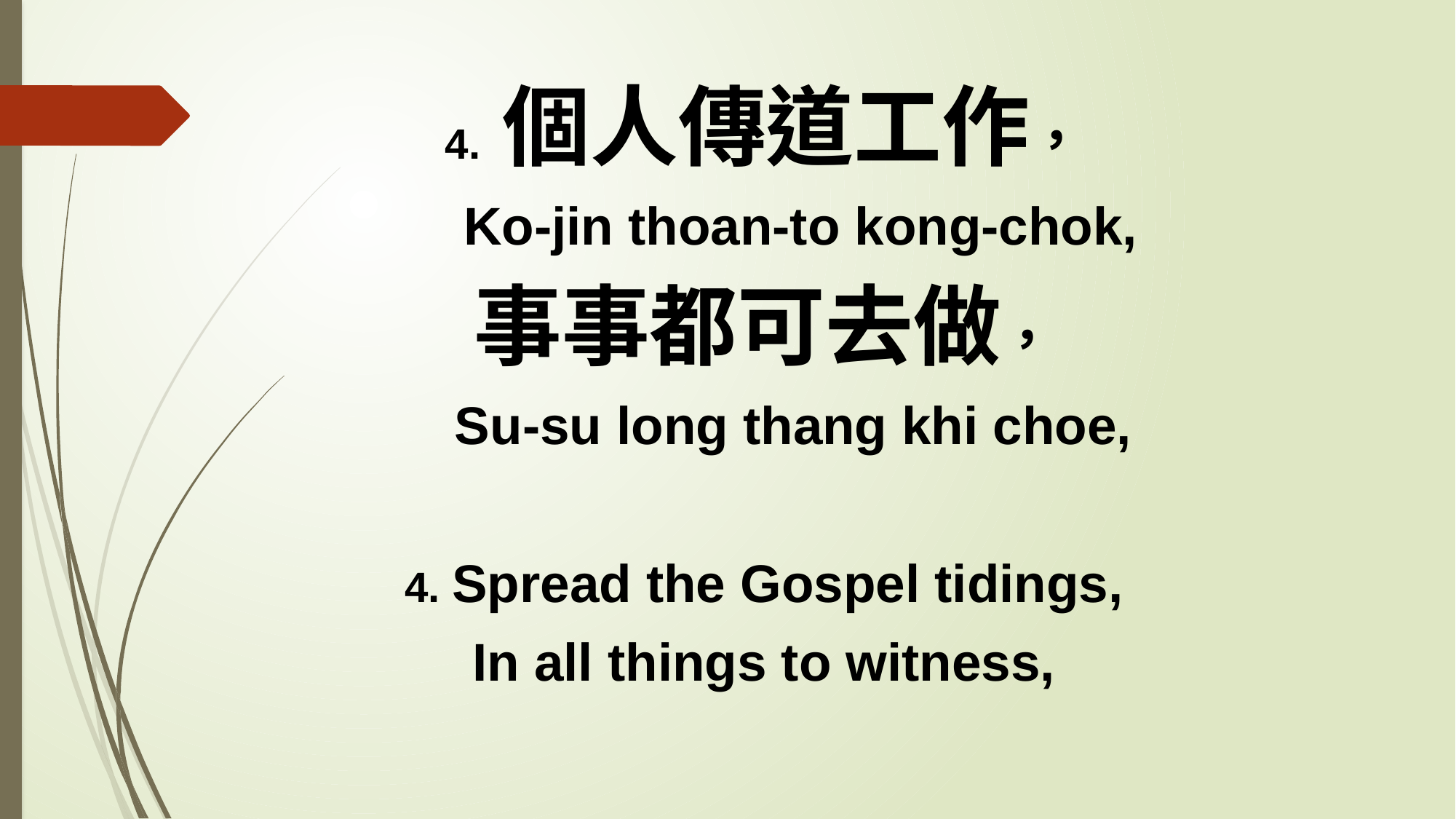

4. 個人傳道工作，
     Ko-jin thoan-to kong-chok,
事事都可去做，
    Su-su long thang khi choe,

4. Spread the Gospel tidings,
In all things to witness,